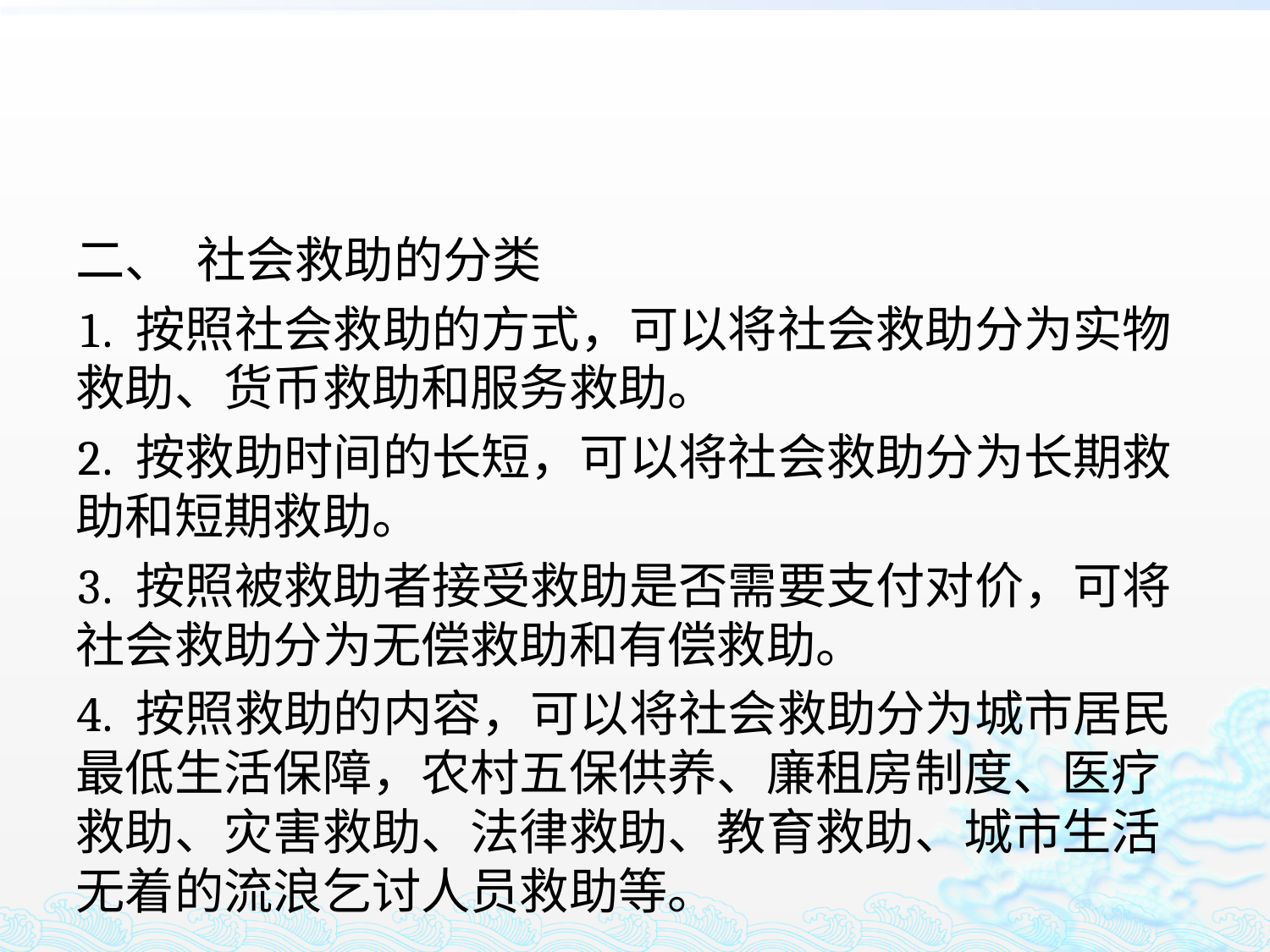

#
二、  社会救助的分类
1. 按照社会救助的方式，可以将社会救助分为实物救助、货币救助和服务救助。
2. 按救助时间的长短，可以将社会救助分为长期救助和短期救助。
3. 按照被救助者接受救助是否需要支付对价，可将社会救助分为无偿救助和有偿救助。
4. 按照救助的内容，可以将社会救助分为城市居民最低生活保障，农村五保供养、廉租房制度、医疗救助、灾害救助、法律救助、教育救助、城市生活无着的流浪乞讨人员救助等。